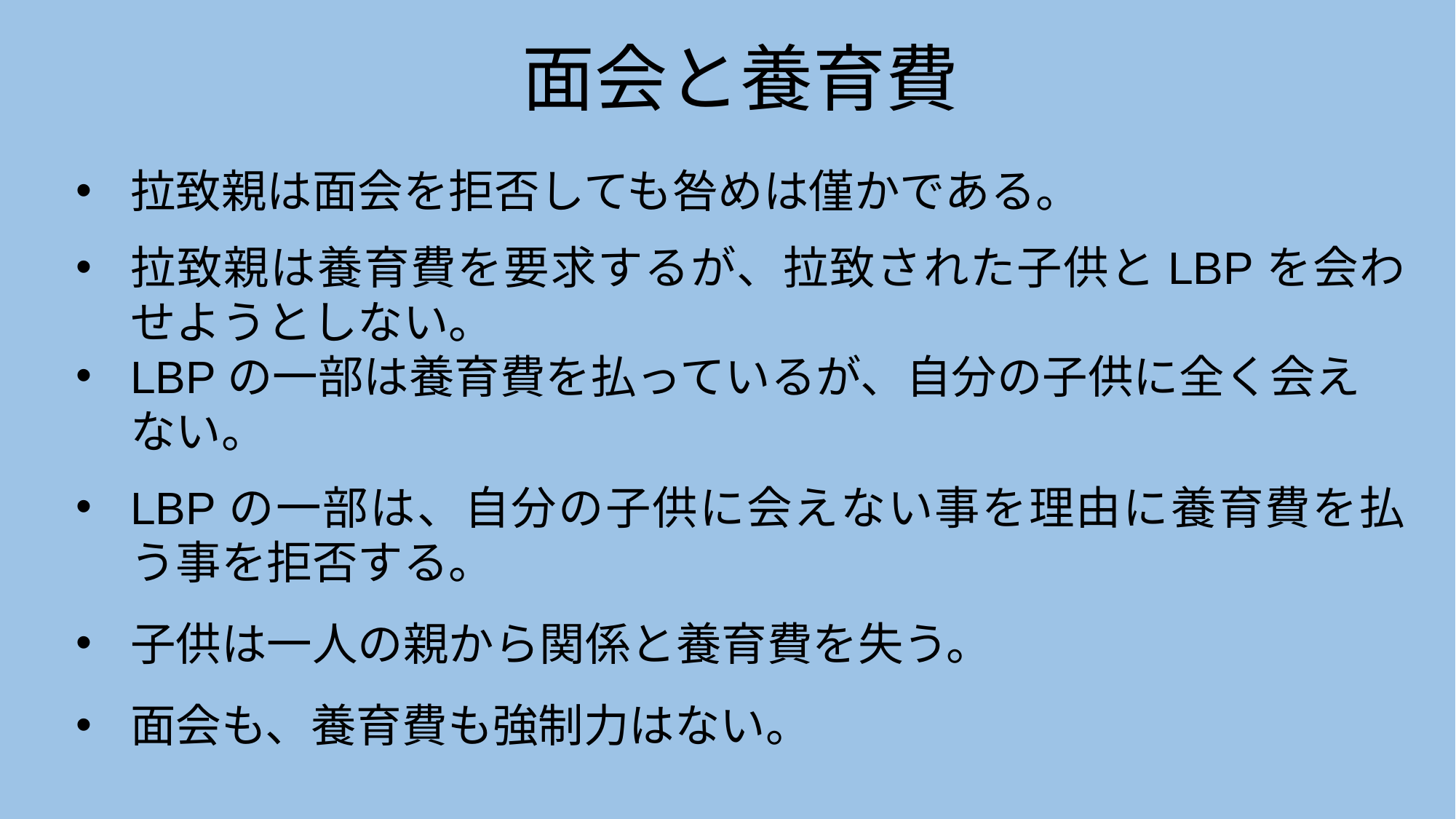

面会と養育費
拉致親は面会を拒否しても咎めは僅かである。

拉致親は養育費を要求するが、拉致された子供とLBPを会わせようとしない。
LBPの一部は養育費を払っているが、自分の子供に全く会えない。

LBPの一部は、自分の子供に会えない事を理由に養育費を払う事を拒否する。
子供は一人の親から関係と養育費を失う。
面会も、養育費も強制力はない。